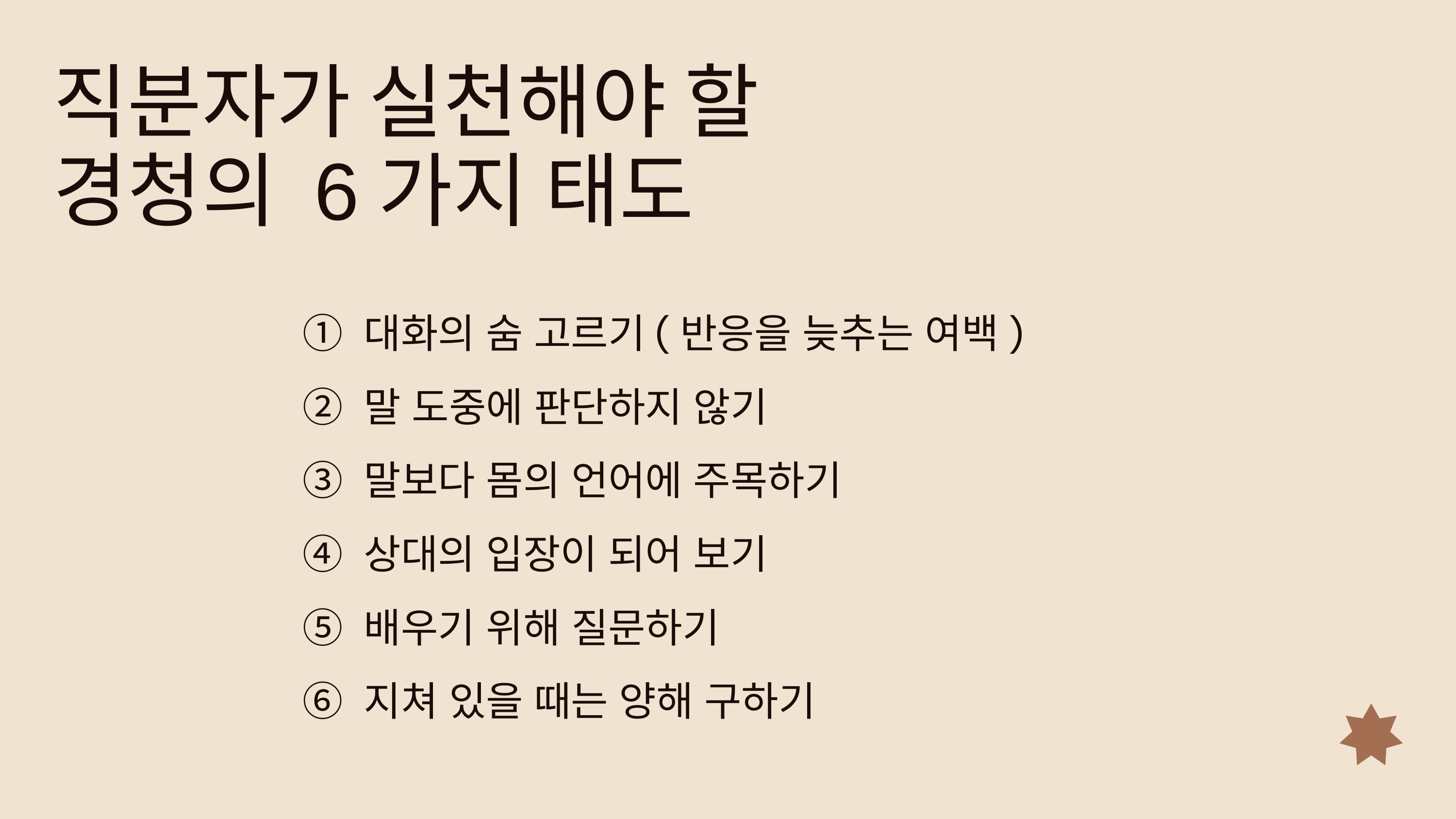

직분자가 실천해야 할
경청의 6가지 태도
 ① 대화의 숨 고르기(반응을 늦추는 여백)
 ② 말 도중에 판단하지 않기
 ③ 말보다 몸의 언어에 주목하기
 ④ 상대의 입장이 되어 보기
 ⑤ 배우기 위해 질문하기
 ⑥ 지쳐 있을 때는 양해 구하기